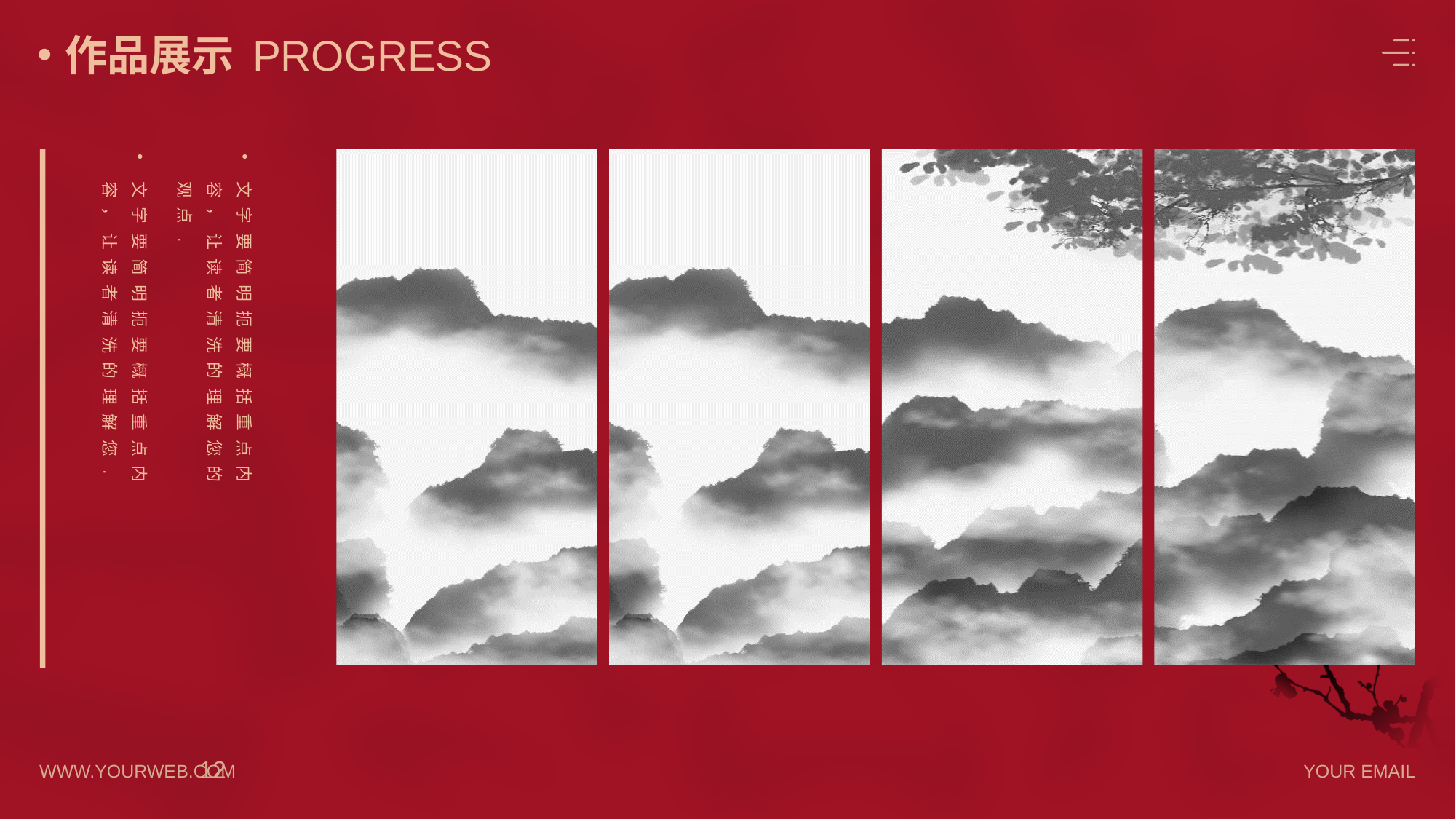

作品展示
PROGRESS
文字要简明扼要概括重点内容，让读者清洗的理解您的观点.
文字要简明扼要概括重点内容，让读者清洗的理解您.

12